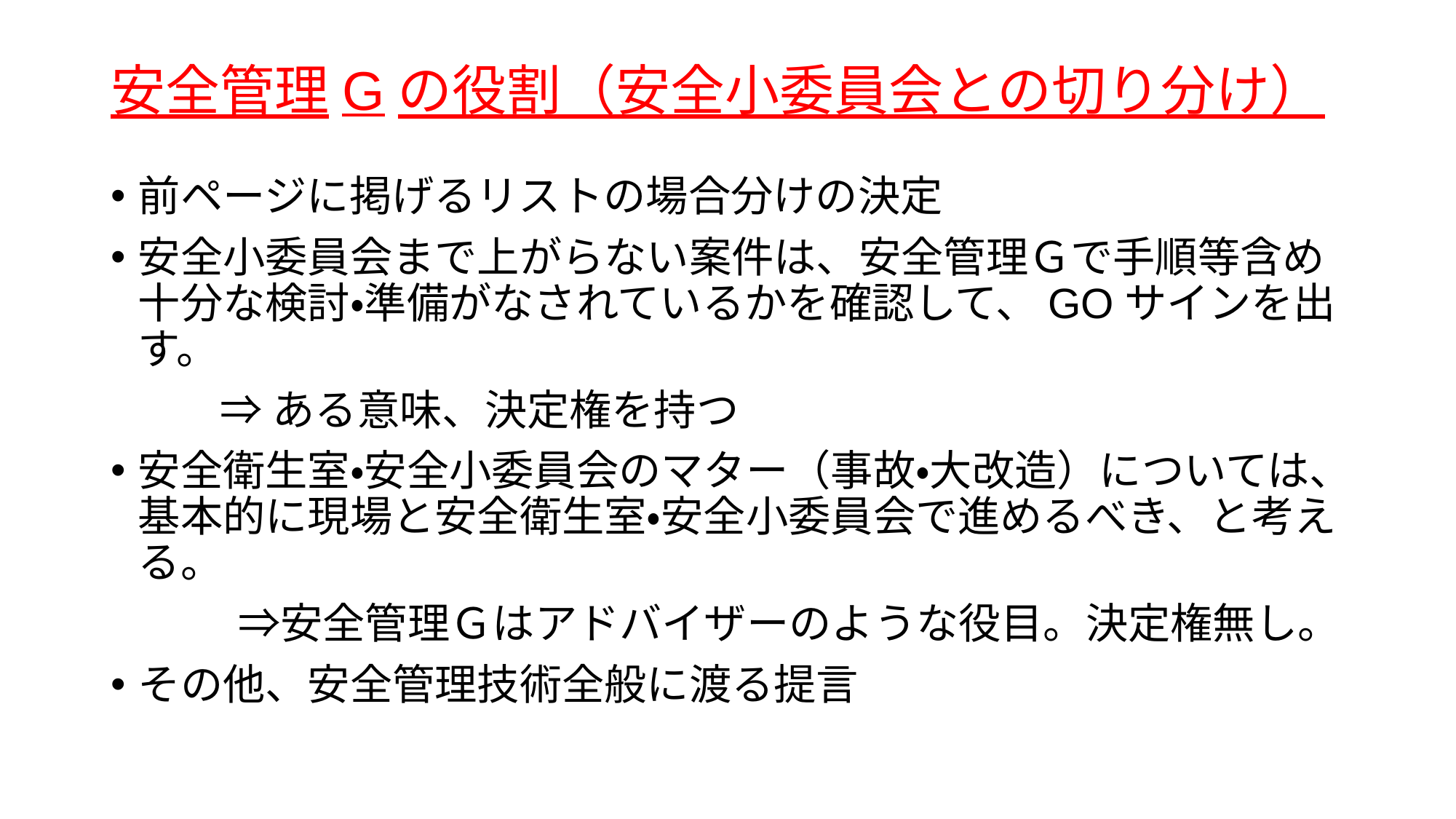

# 安全管理Gの役割（安全小委員会との切り分け）
前ページに掲げるリストの場合分けの決定
安全小委員会まで上がらない案件は、安全管理Ｇで手順等含め十分な検討・準備がなされているかを確認して、GOサインを出す。
	⇒ある意味、決定権を持つ
安全衛生室・安全小委員会のマター（事故・大改造）については、基本的に現場と安全衛生室・安全小委員会で進めるべき、と考える。
　　　⇒安全管理Ｇはアドバイザーのような役目。決定権無し。
その他、安全管理技術全般に渡る提言